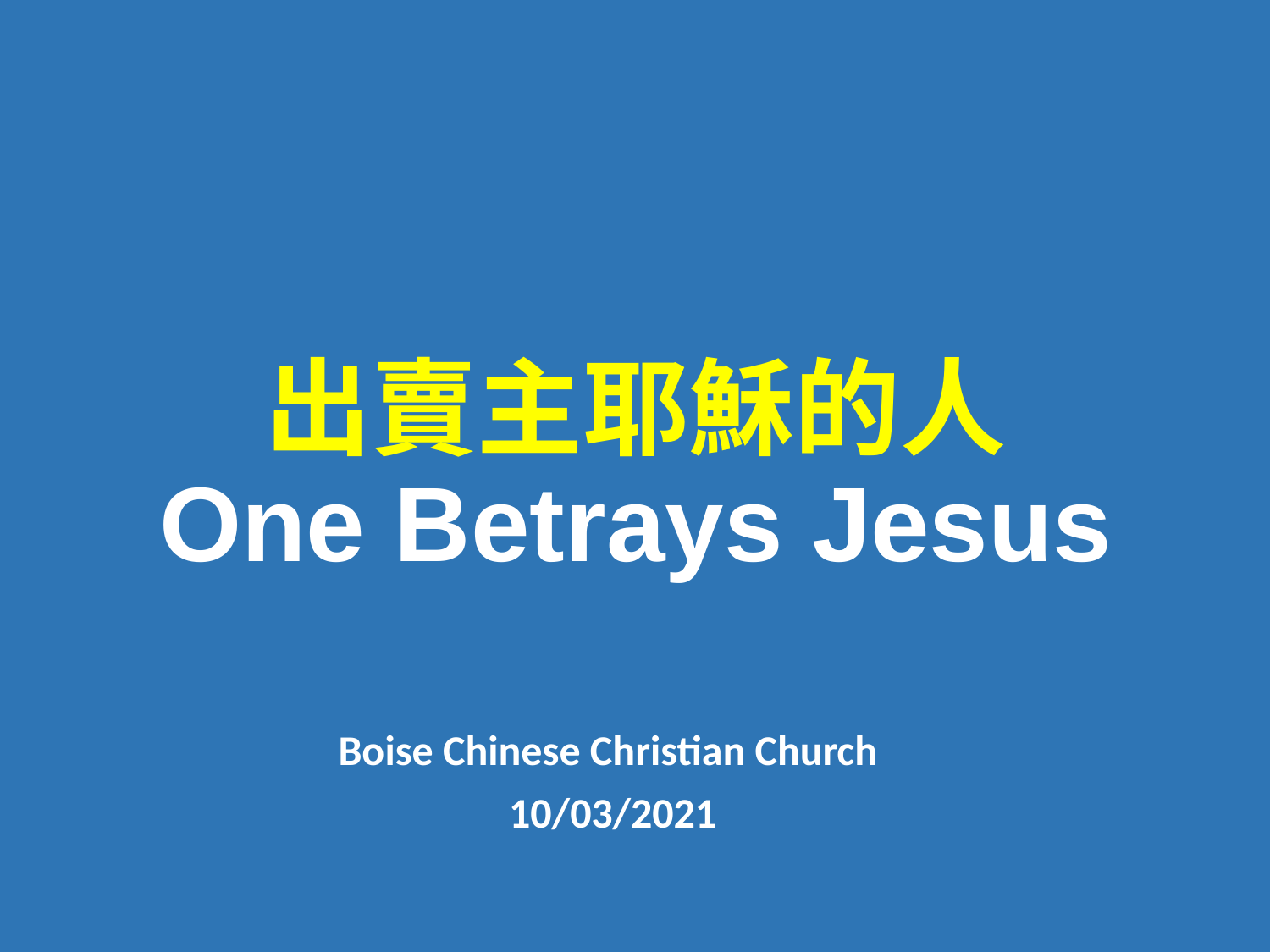

# 出賣主耶穌的人 One Betrays Jesus
Boise Chinese Christian Church
10/03/2021